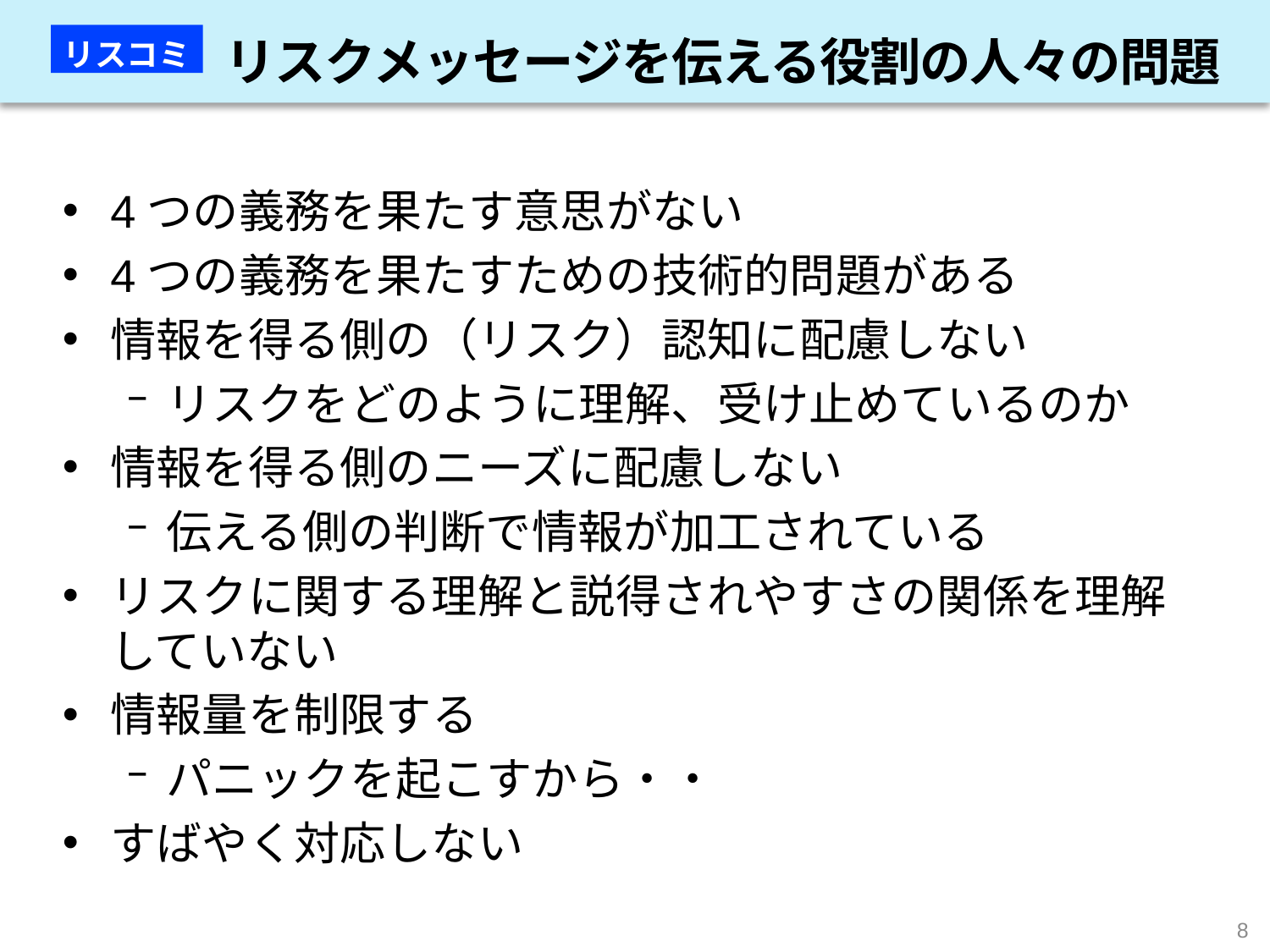

# リスクメッセージを伝える役割の人々の問題
リスコミ
4つの義務を果たす意思がない
4つの義務を果たすための技術的問題がある
情報を得る側の（リスク）認知に配慮しない
リスクをどのように理解、受け止めているのか
情報を得る側のニーズに配慮しない
伝える側の判断で情報が加工されている
リスクに関する理解と説得されやすさの関係を理解していない
情報量を制限する
パニックを起こすから・・
すばやく対応しない
8